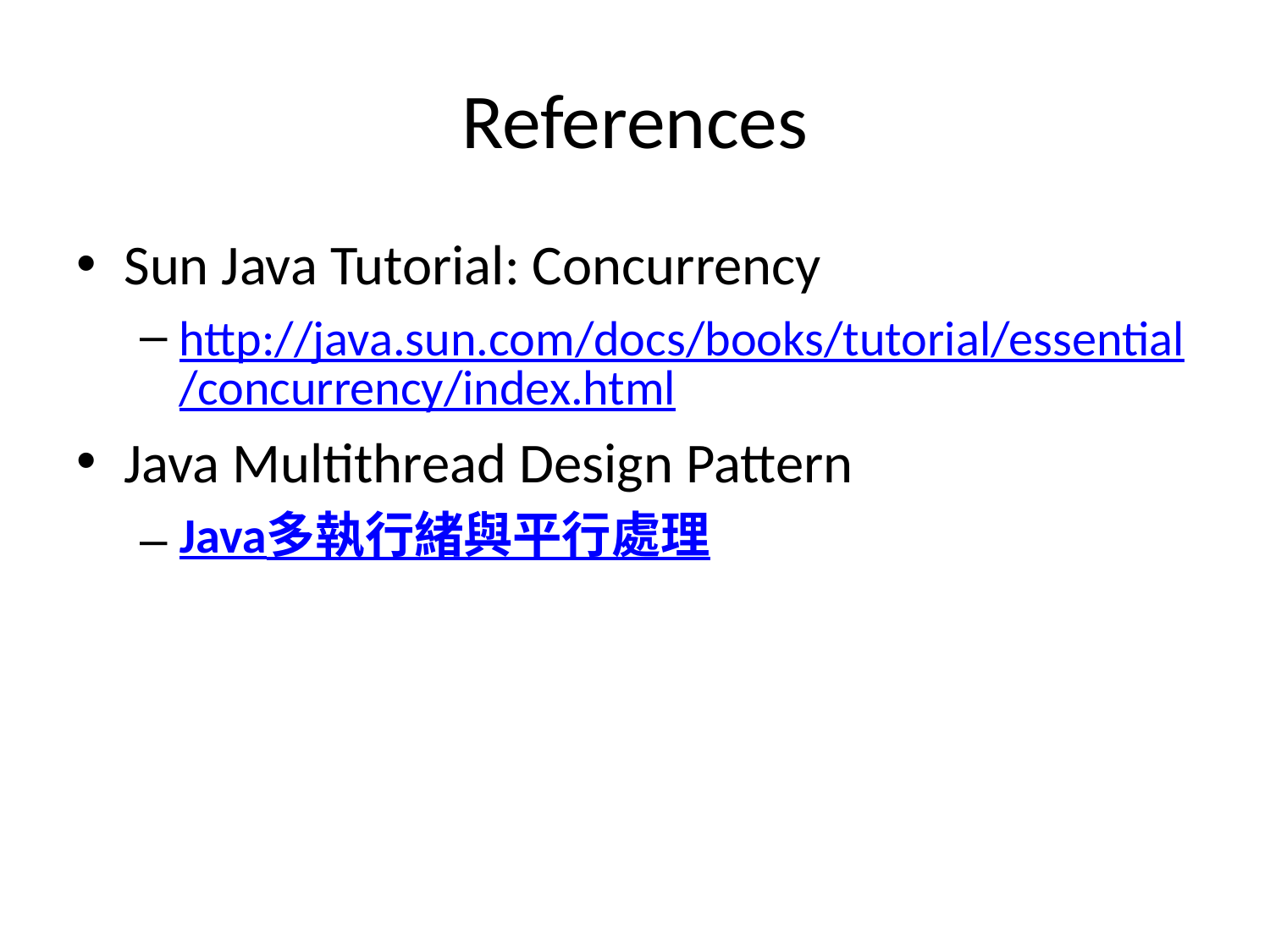

# References
Sun Java Tutorial: Concurrency
http://java.sun.com/docs/books/tutorial/essential/concurrency/index.html
Java Multithread Design Pattern
Java多執行緒與平行處理